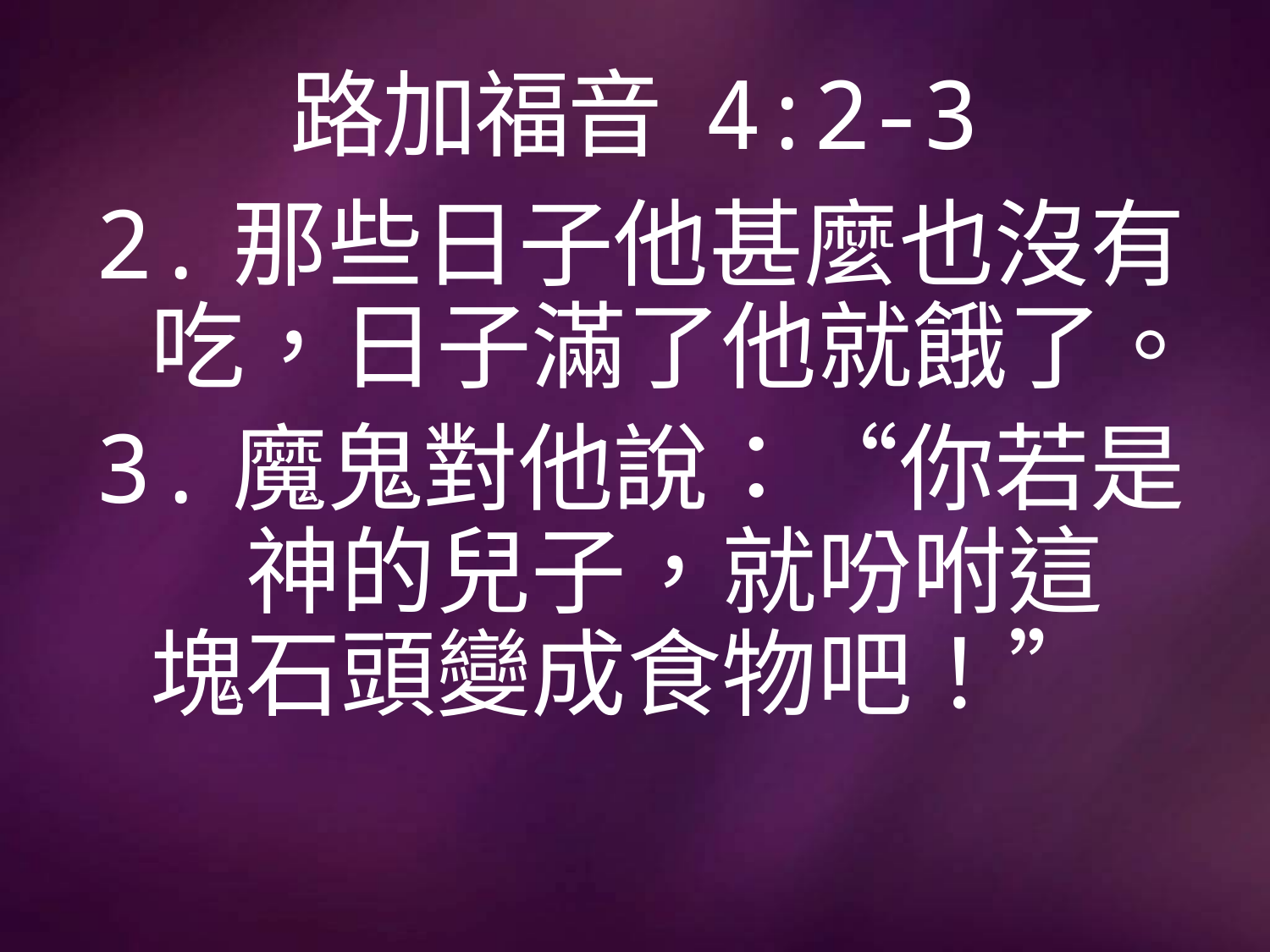

# 路加福音 4:2-3
2.那些日子他甚麼也沒有吃，日子滿了他就餓了。
3.魔鬼對他說：“你若是　神的兒子，就吩咐這塊石頭變成食物吧！”